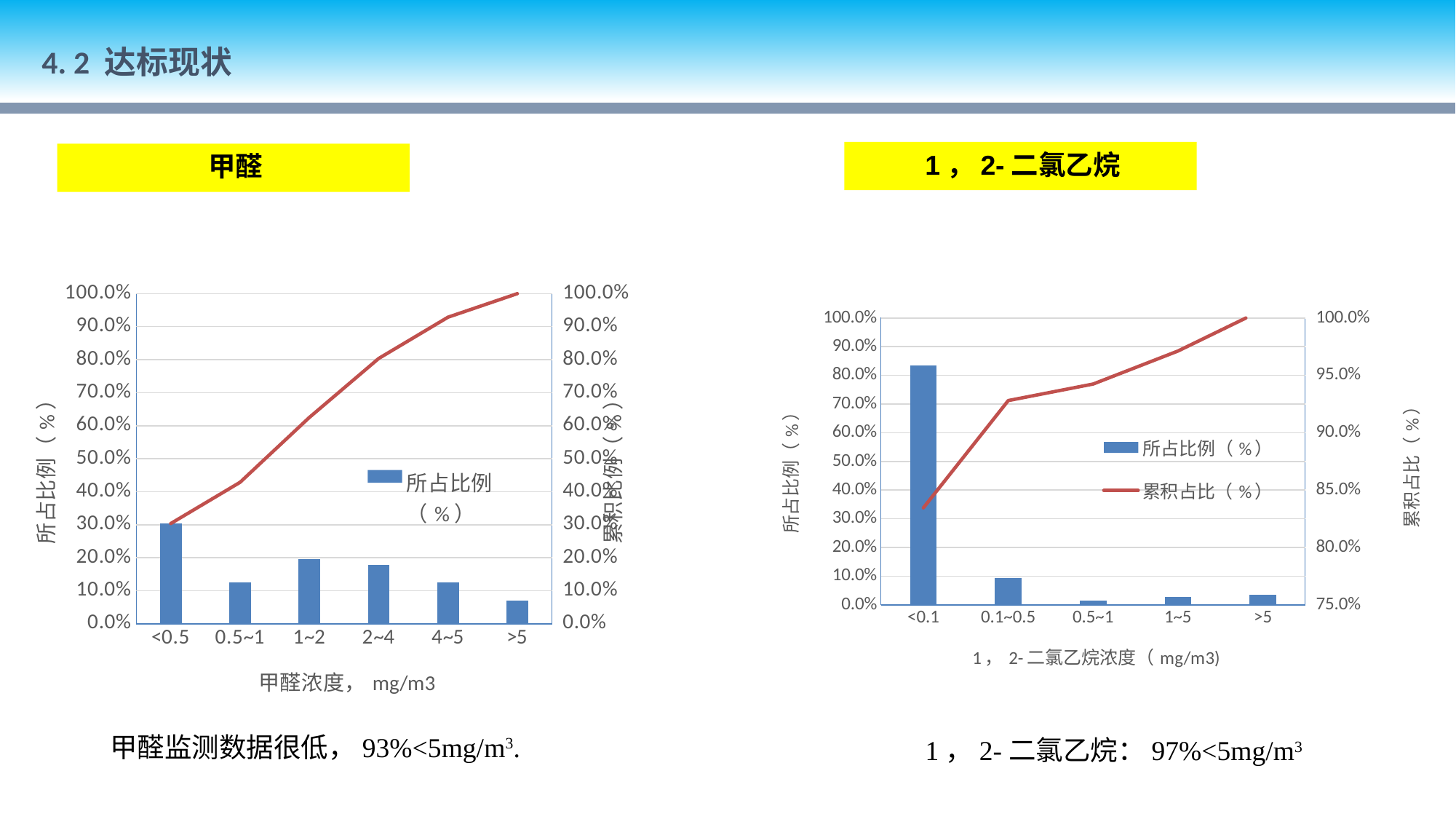

# 4. 2 达标现状
1，2-二氯乙烷
甲醛

### Chart

| Category | 所占比例（%） | 累积比例（%） |
|---|---|---|
| <0.5 | 0.303571428571429 | 0.303571428571429 |
| 0.5~1 | 0.125 | 0.428571428571429 |
| 1~2 | 0.1964285714285709 | 0.6250000000000004 |
| 2~4 | 0.17857142857142919 | 0.803571428571429 |
| 4~5 | 0.125 | 0.928571428571429 |
| >5 | 0.07142857142857141 | 1.0 |

### Chart

| Category | 所占比例（%） | 累积占比（%） |
|---|---|---|
| <0.1 | 0.8345323741007186 | 0.8345323741007186 |
| 0.1~0.5 | 0.09352517985611518 | 0.928057553956835 |
| 0.5~1 | 0.014388489208633115 | 0.942446043165468 |
| 1~5 | 0.02877697841726623 | 0.971223021582734 |
| >5 | 0.0359712230215827 | 1.007194244604319 |
甲醛监测数据很低，93%<5mg/m3.
1，2-二氯乙烷：97%<5mg/m3